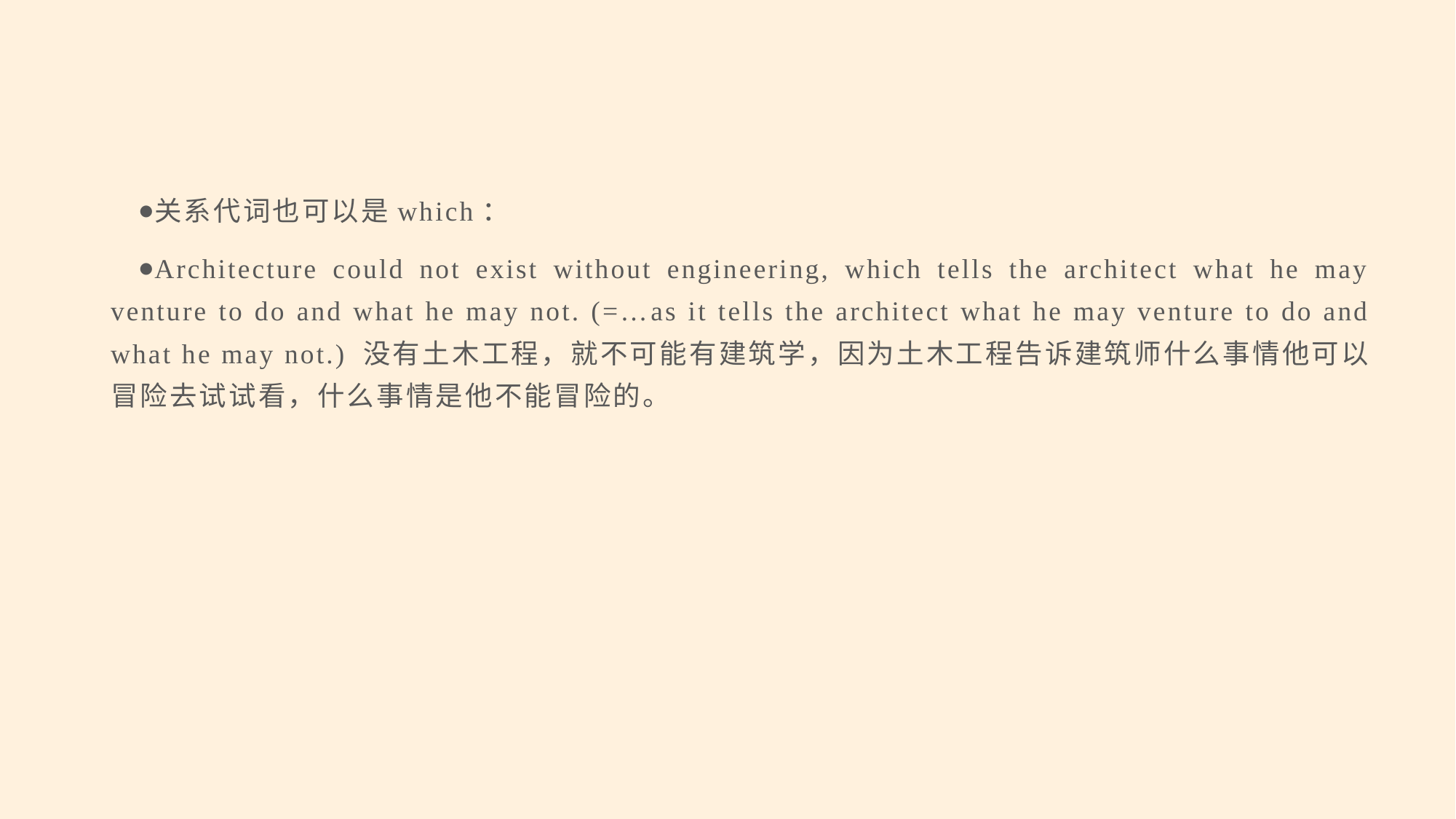

#
关系代词也可以是which：
Architecture could not exist without engineering, which tells the architect what he may venture to do and what he may not. (=…as it tells the architect what he may venture to do and what he may not.) 没有土木工程，就不可能有建筑学，因为土木工程告诉建筑师什么事情他可以冒险去试试看，什么事情是他不能冒险的。